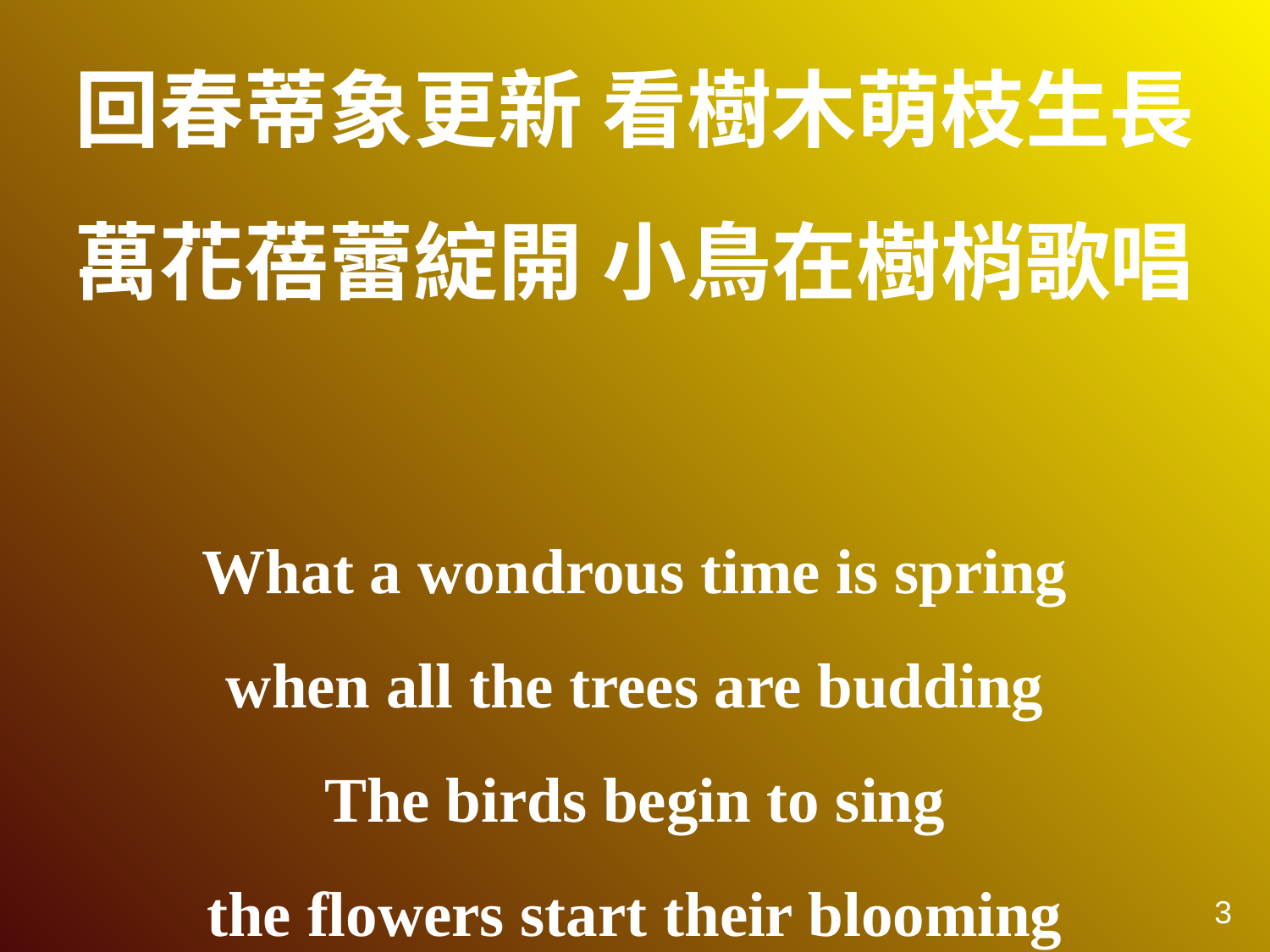

回春蒂象更新 看樹木萌枝生長
萬花蓓蕾綻開 小鳥在樹梢歌唱
What a wondrous time is spring
when all the trees are budding
The birds begin to sing
the flowers start their blooming
3